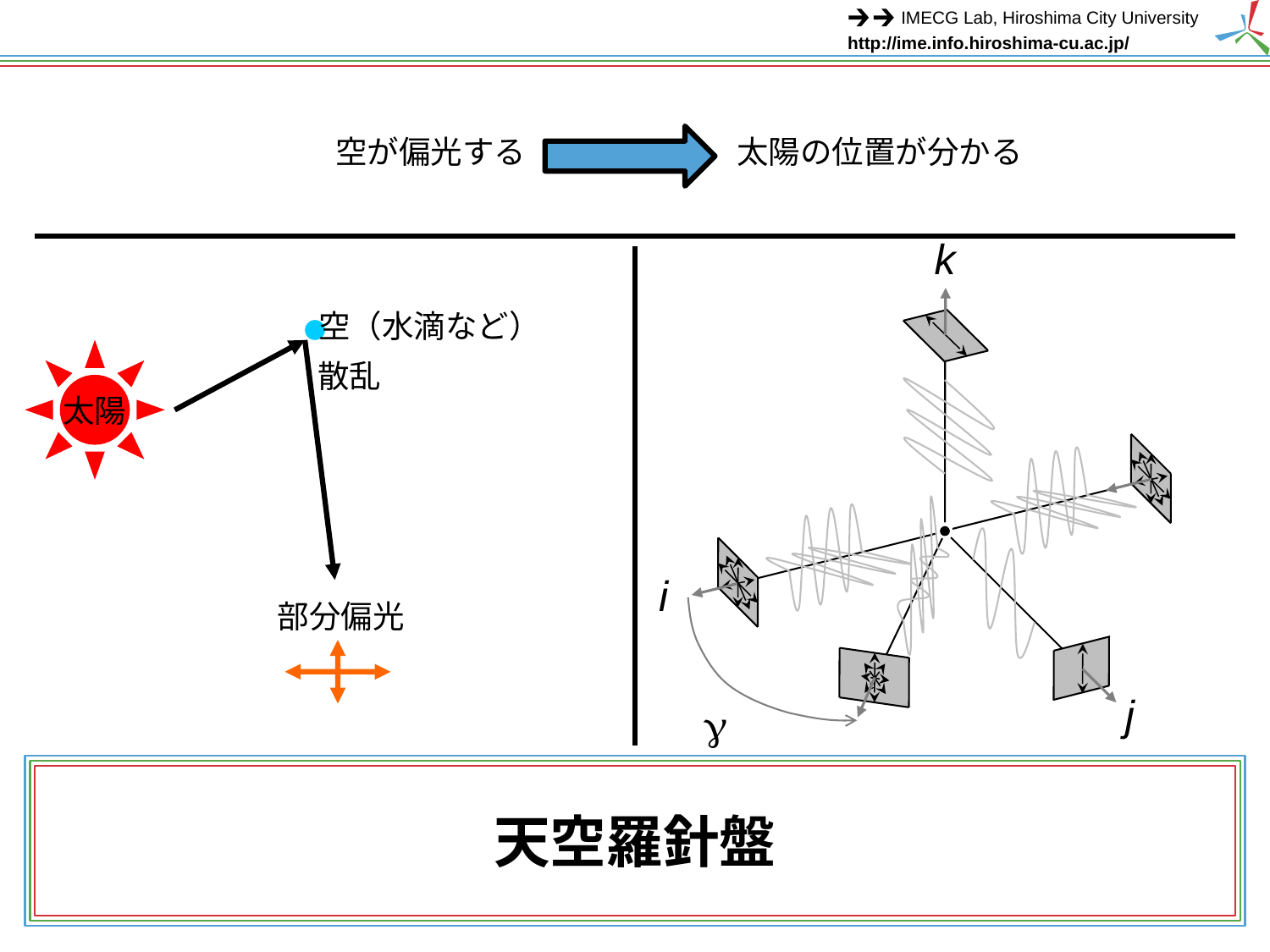

空が偏光する

太陽の位置が分かる
k

空（水滴など）

太陽

散乱
部分偏光

i

j
γ
# 天空羅針盤